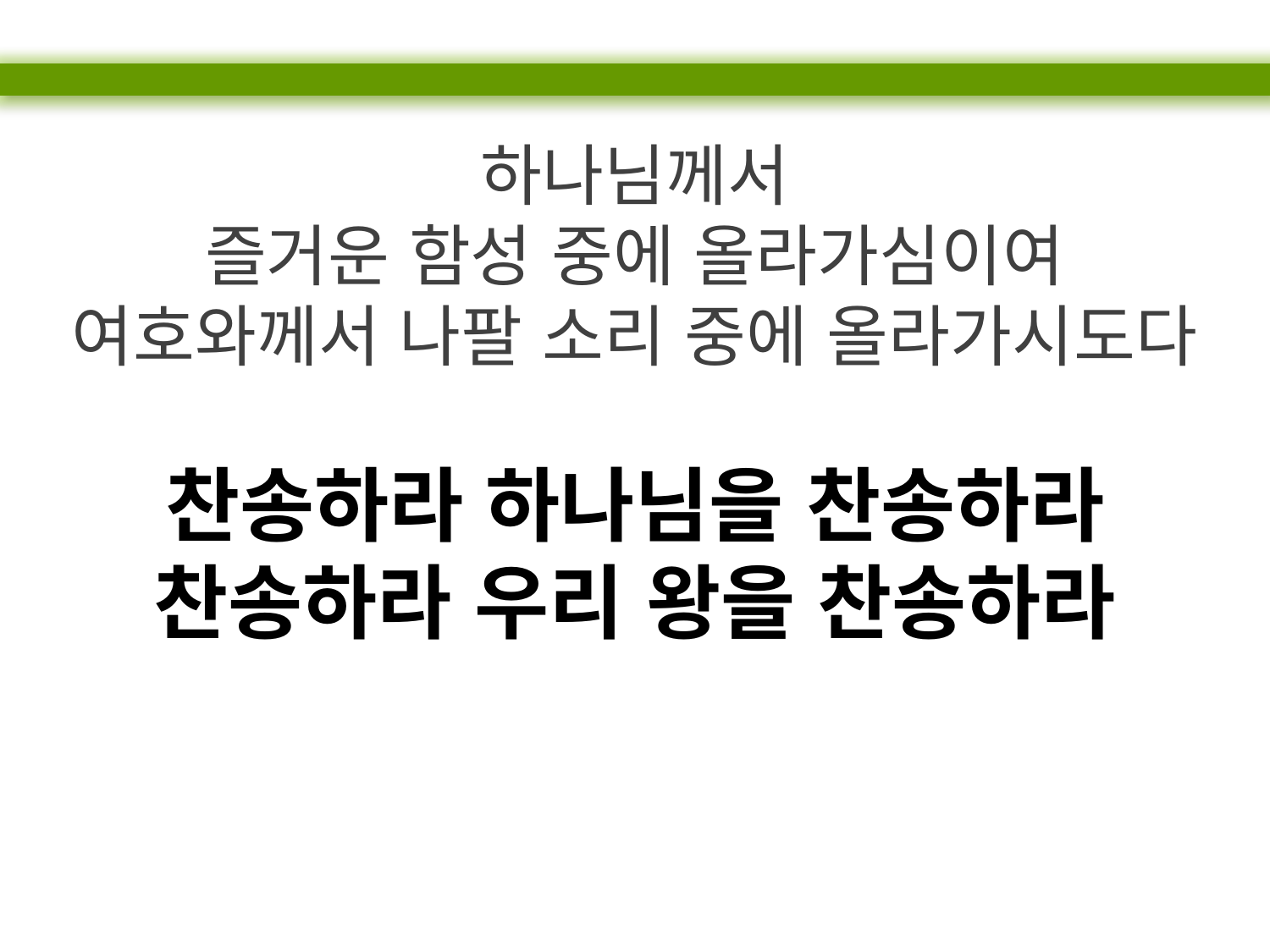

하나님께서
즐거운 함성 중에 올라가심이여
여호와께서 나팔 소리 중에 올라가시도다
찬송하라 하나님을 찬송하라
찬송하라 우리 왕을 찬송하라